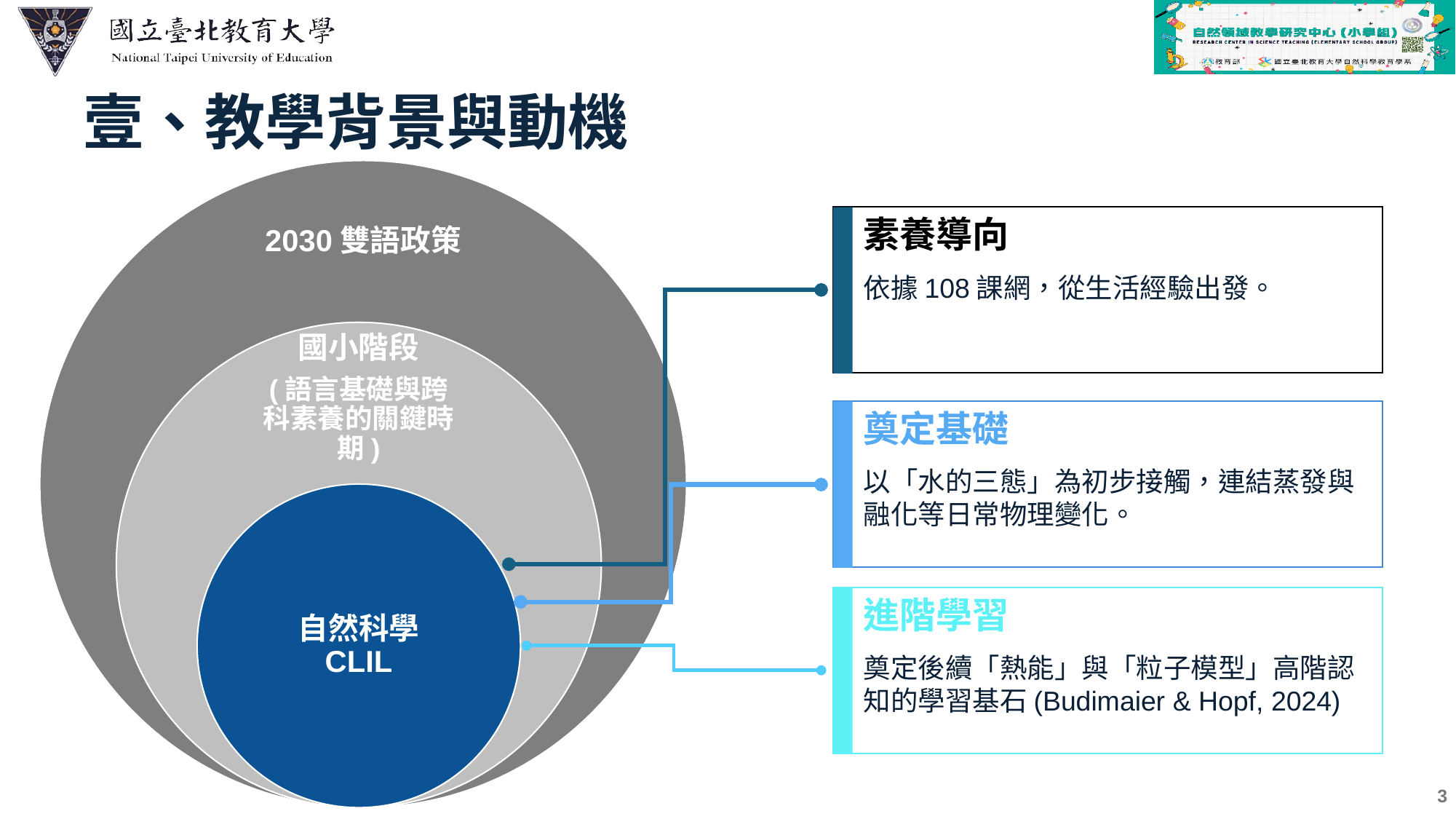

# 壹、教學背景與動機
2030雙語政策
國小階段
(語言基礎與跨科素養的關鍵時期)
自然科學
CLIL
素養導向

依據108課網，從生活經驗出發。
奠定基礎

以「水的三態」為初步接觸，連結蒸發與融化等日常物理變化。
進階學習

奠定後續「熱能」與「粒子模型」高階認知的學習基石(Budimaier & Hopf, 2024)

3